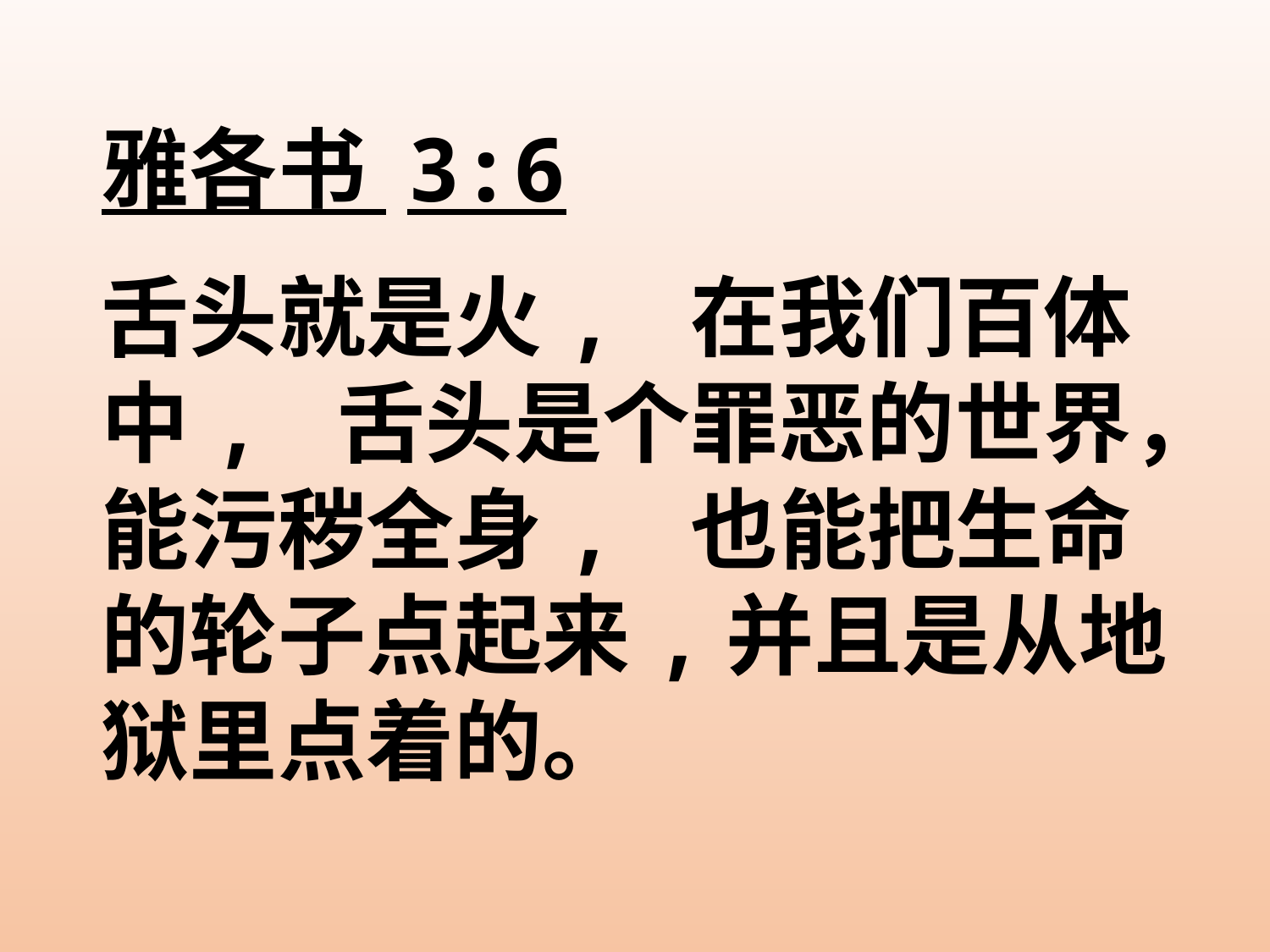

雅各书 3:6

舌头就是火, 在我们百体中, 舌头是个罪恶的世界，能污秽全身, 也能把生命的轮子点起来,并且是从地狱里点着的。